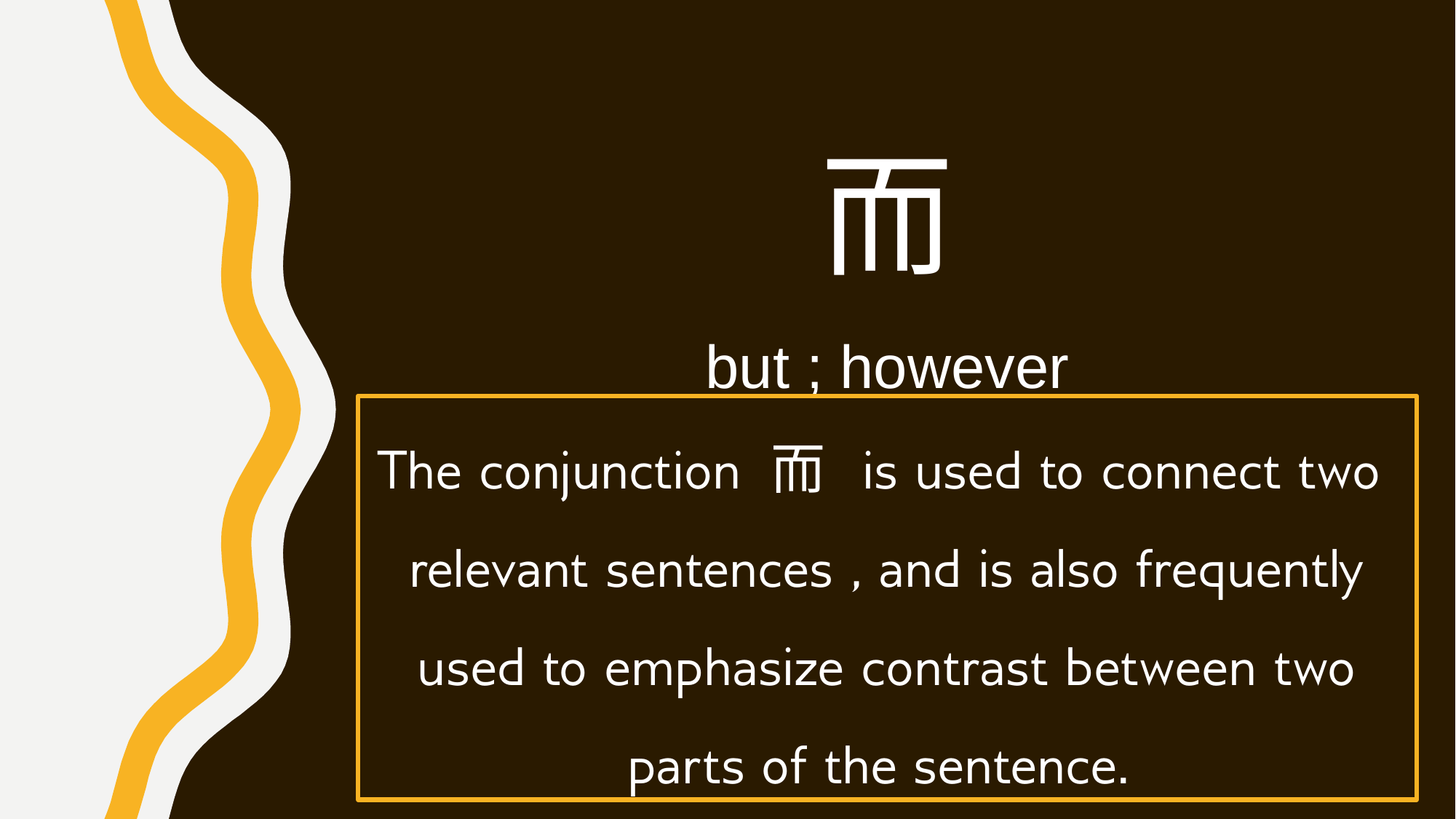

而
but ; however
The conjunction 而  is used to connect two
relevant sentences , and is also frequently used to emphasize contrast between two parts of the sentence.